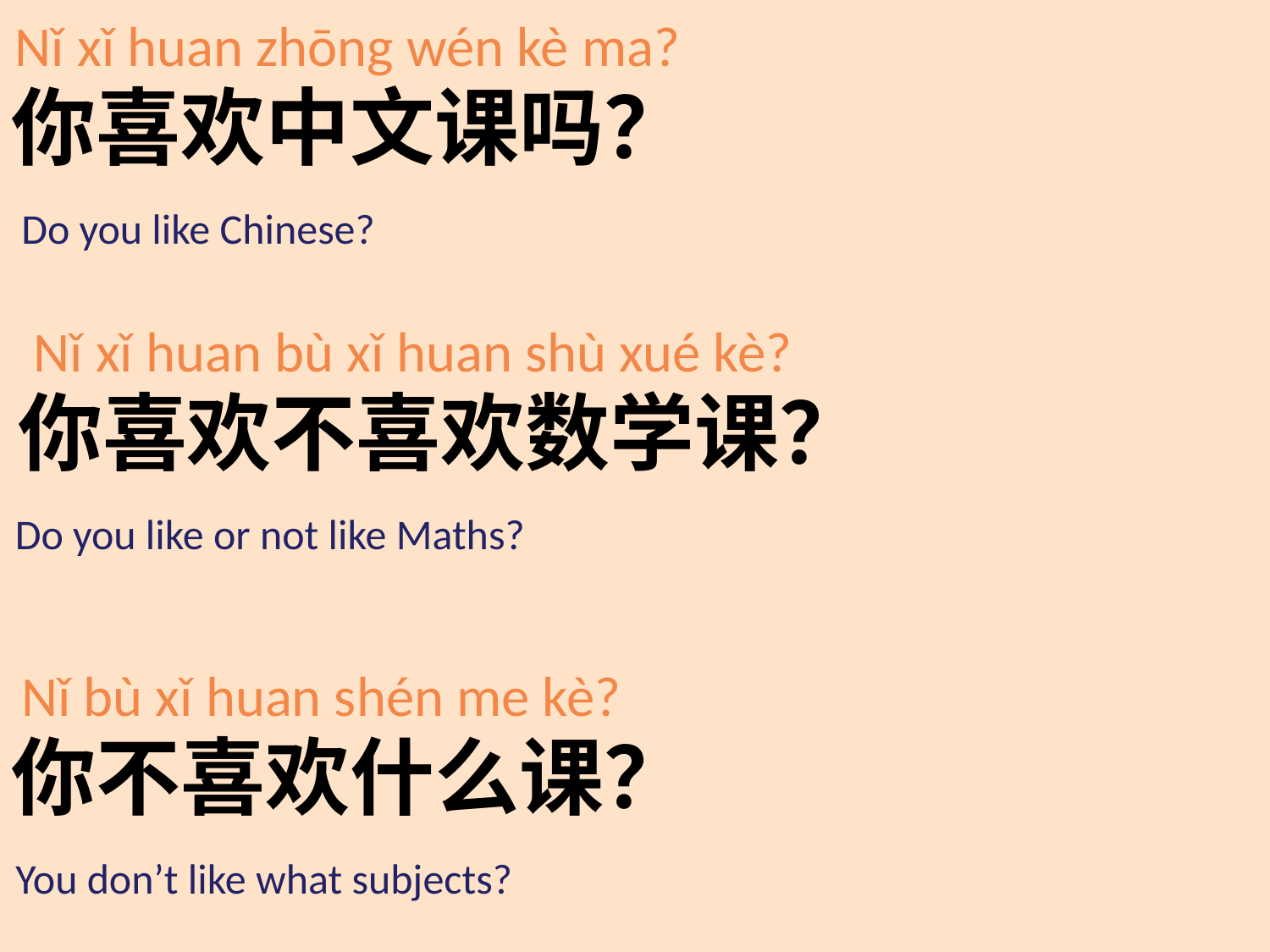

Nǐ xǐ huan zhōng wén kè ma?
你喜欢中文课吗？
 Do you like Chinese?
 Nǐ xǐ huan bù xǐ huan shù xué kè?
你喜欢不喜欢数学课？
Do you like or not like Maths?
Nǐ bù xǐ huan shén me kè?
你不喜欢什么课？
You don’t like what subjects?